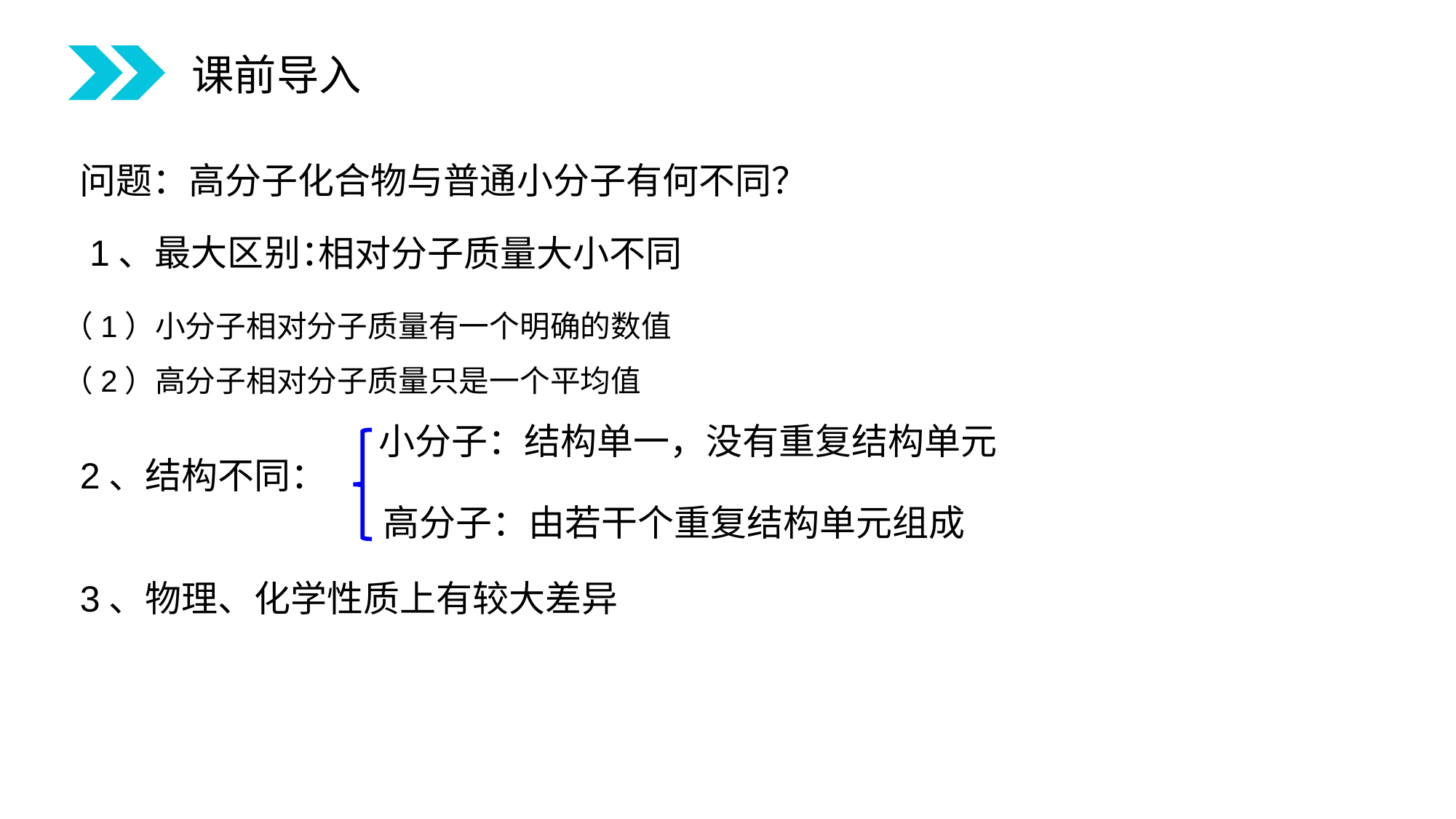

课前导入
问题：高分子化合物与普通小分子有何不同？
1、最大区别：
相对分子质量大小不同
（1）小分子相对分子质量有一个明确的数值
（2）高分子相对分子质量只是一个平均值
小分子：结构单一，没有重复结构单元

2、结构不同：
高分子：由若干个重复结构单元组成
3、物理、化学性质上有较大差异